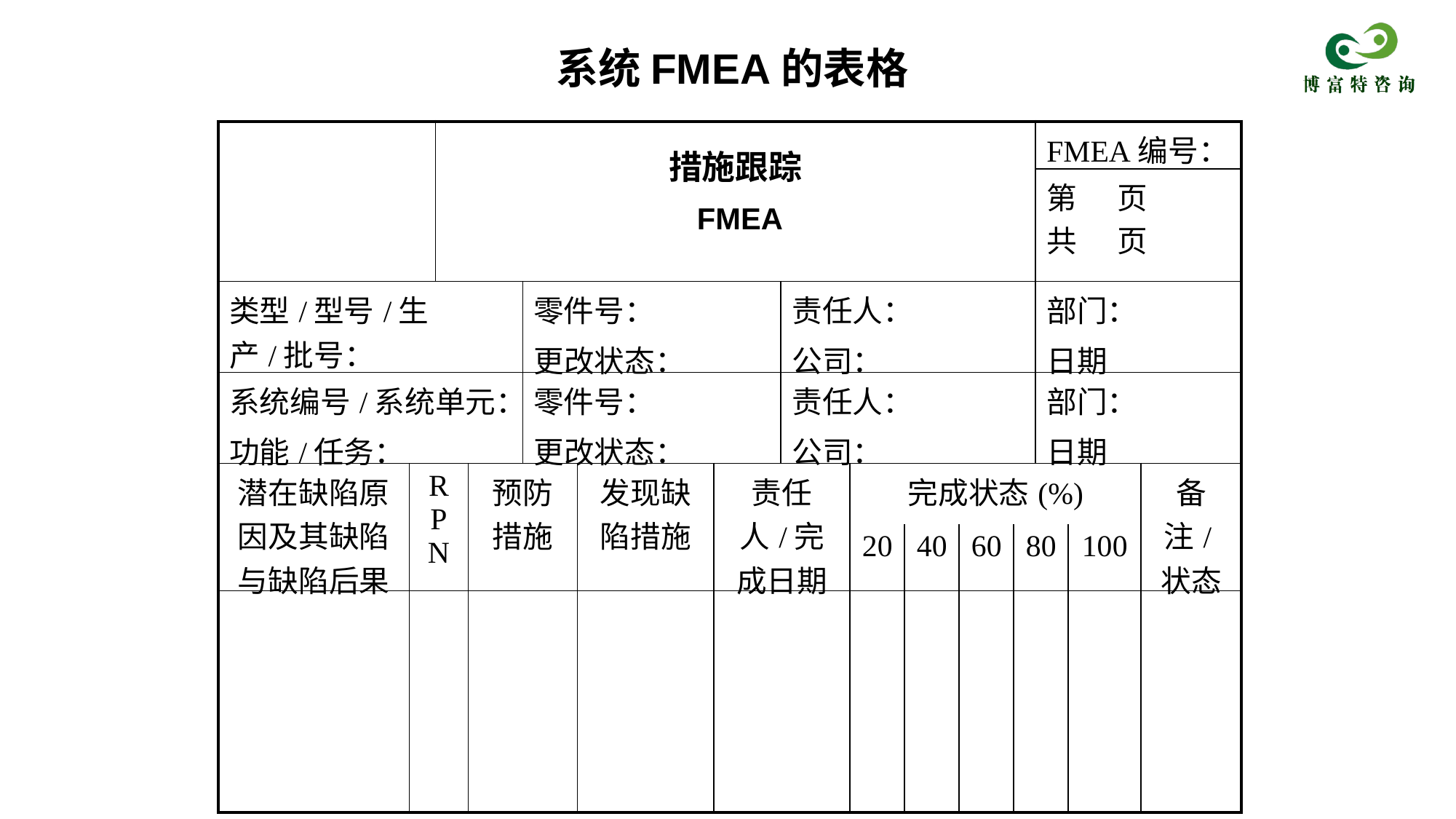

系统FMEA的表格
|  |  | 措施跟踪 FMEA |  |  |  |  |  |  |  |  |  | FMEA编号： |  |  |
| --- | --- | --- | --- | --- | --- | --- | --- | --- | --- | --- | --- | --- | --- | --- |
|  |  |  |  |  |  |  |  |  |  |  |  | 第 页 共 页 |  |  |
| 类型/型号/生产/批号： |  |  |  | 零件号： 更改状态： |  |  | 责任人： 公司： |  |  |  |  | 部门： 日期 |  |  |
| 系统编号/系统单元： 功能/任务： |  |  |  | 零件号： 更改状态： |  |  | 责任人： 公司： |  |  |  |  | 部门： 日期 |  |  |
| 潜在缺陷原因及其缺陷与缺陷后果 | RPN |  | 预防措施 |  | 发现缺陷措施 | 责任人/完成日期 |  | 完成状态(%) |  |  |  |  |  | 备注/状态 |
|  |  |  |  |  |  |  |  | 20 | 40 | 60 | 80 |  | 100 |  |
|  |  |  |  |  |  |  |  |  |  |  |  |  |  |  |